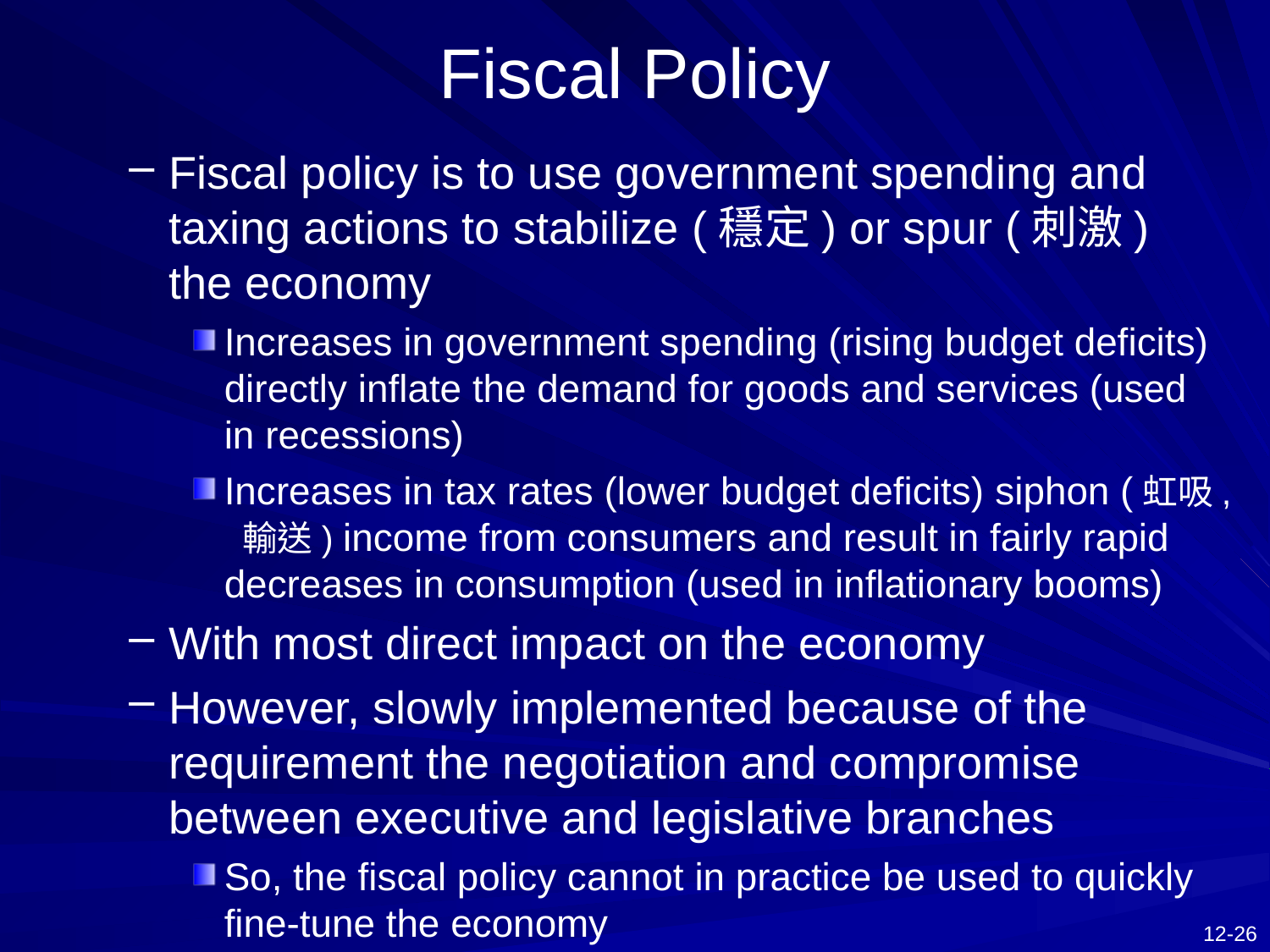

# Fiscal Policy
Fiscal policy is to use government spending and taxing actions to stabilize (穩定) or spur (刺激) the economy
Increases in government spending (rising budget deficits) directly inflate the demand for goods and services (used in recessions)
Increases in tax rates (lower budget deficits) siphon (虹吸, 輸送) income from consumers and result in fairly rapid decreases in consumption (used in inflationary booms)
With most direct impact on the economy
However, slowly implemented because of the requirement the negotiation and compromise between executive and legislative branches
So, the fiscal policy cannot in practice be used to quickly fine-tune the economy